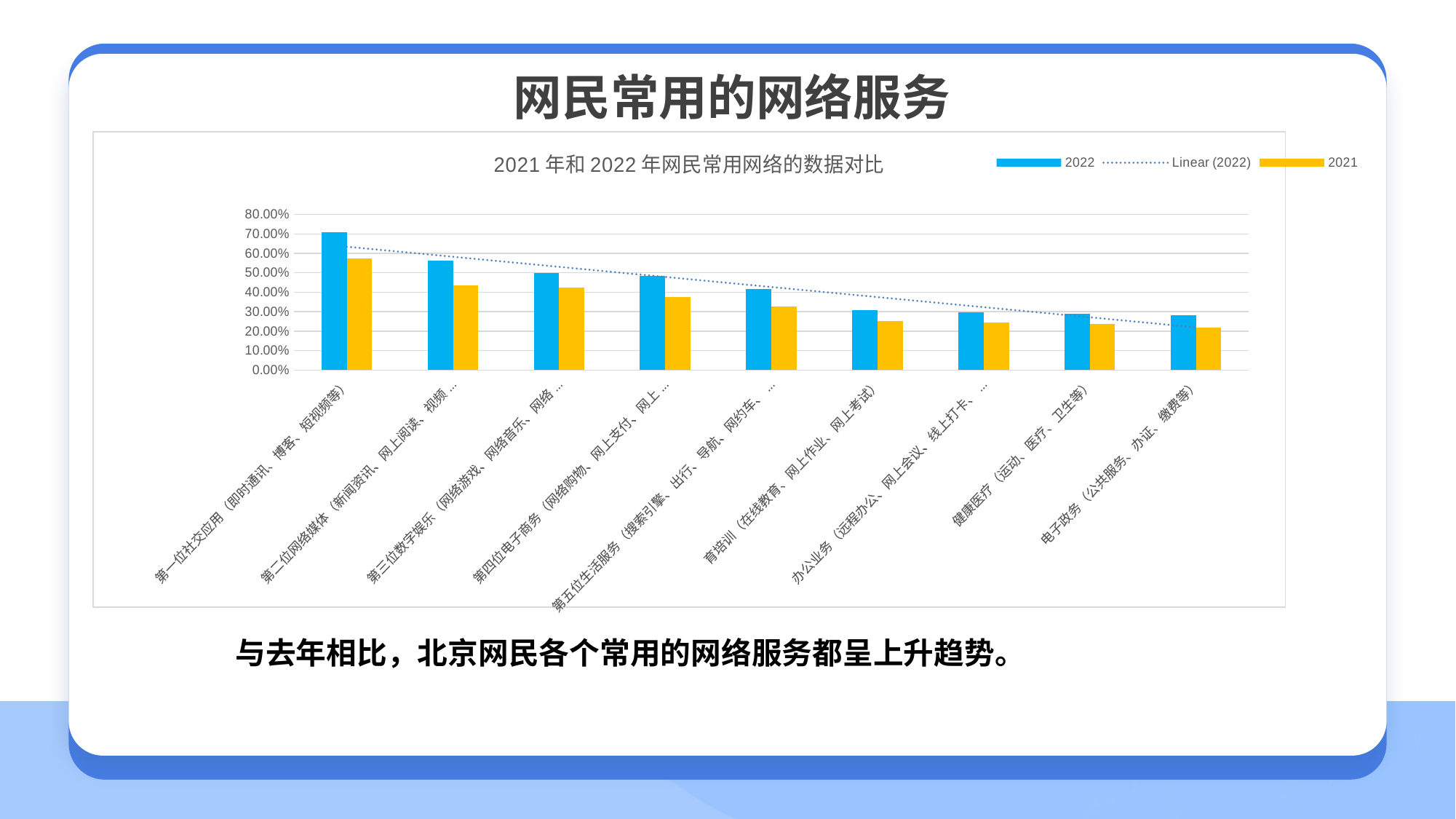

网民常用的网络服务

### Chart: 2021年和2022年网民常用网络的数据对比

| Category | 2022 | 2021 |
|---|---|---|
| 第一位社交应用（即时通讯、博客、短视频等） | 0.7105 | 0.573 |
| 第二位网络媒体（新闻资讯、网上阅读、视频直播等） | 0.5636 | 0.4359 |
| 第三位数字娱乐（网络游戏、网络音乐、网络视频等） | 0.4974 | 0.423 |
| 第四位电子商务（网络购物、网上支付、网上银行等） | 0.4825 | 0.374 |
| 第五位生活服务（搜索引擎、出行、导航、网约车、外卖、旅游预定、美图等） | 0.4148 | 0.3268 |
| 育培训（在线教育、网上作业、网上考试） | 0.3076 | 0.25 |
| 办公业务（远程办公、网上会议、线上打卡、招聘等） | 0.2951 | 0.2437 |
| 健康医疗（运动、医疗、卫生等） | 0.2884 | 0.2381 |
| 电子政务（公共服务、办证、缴费等） | 0.2833 | 0.2186 |
与去年相比，北京网民各个常用的网络服务都呈上升趋势。